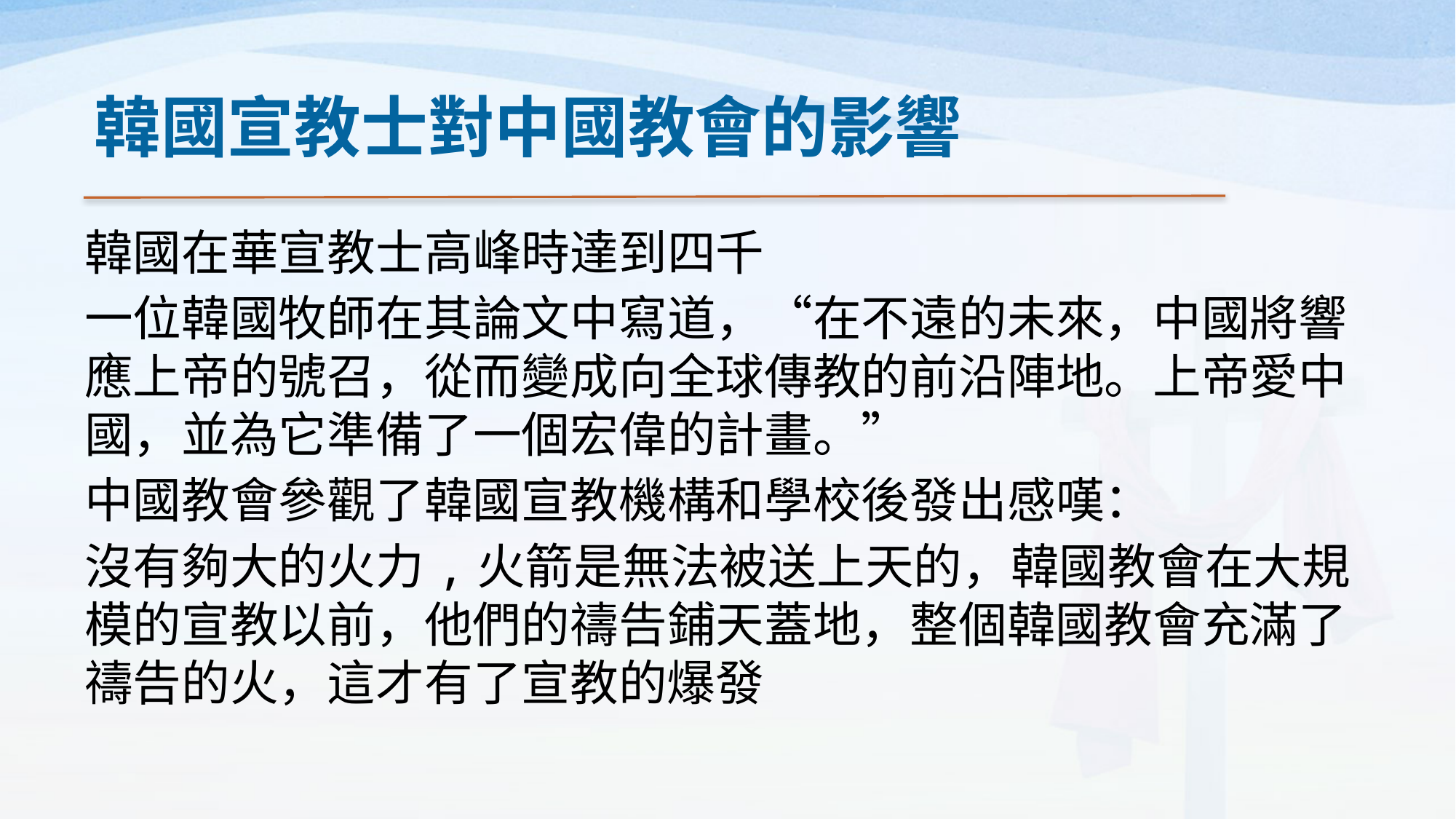

韓國宣教士對中國教會的影響

韓國在華宣教士高峰時達到四千
一位韓國牧師在其論文中寫道，“在不遠的未來，中國將響應上帝的號召，從而變成向全球傳教的前沿陣地。上帝愛中國，並為它準備了一個宏偉的計畫。”
中國教會參觀了韓國宣教機構和學校後發出感嘆：
沒有夠大的火力,火箭是無法被送上天的，韓國教會在大規模的宣教以前，他們的禱告鋪天蓋地，整個韓國教會充滿了禱告的火，這才有了宣教的爆發